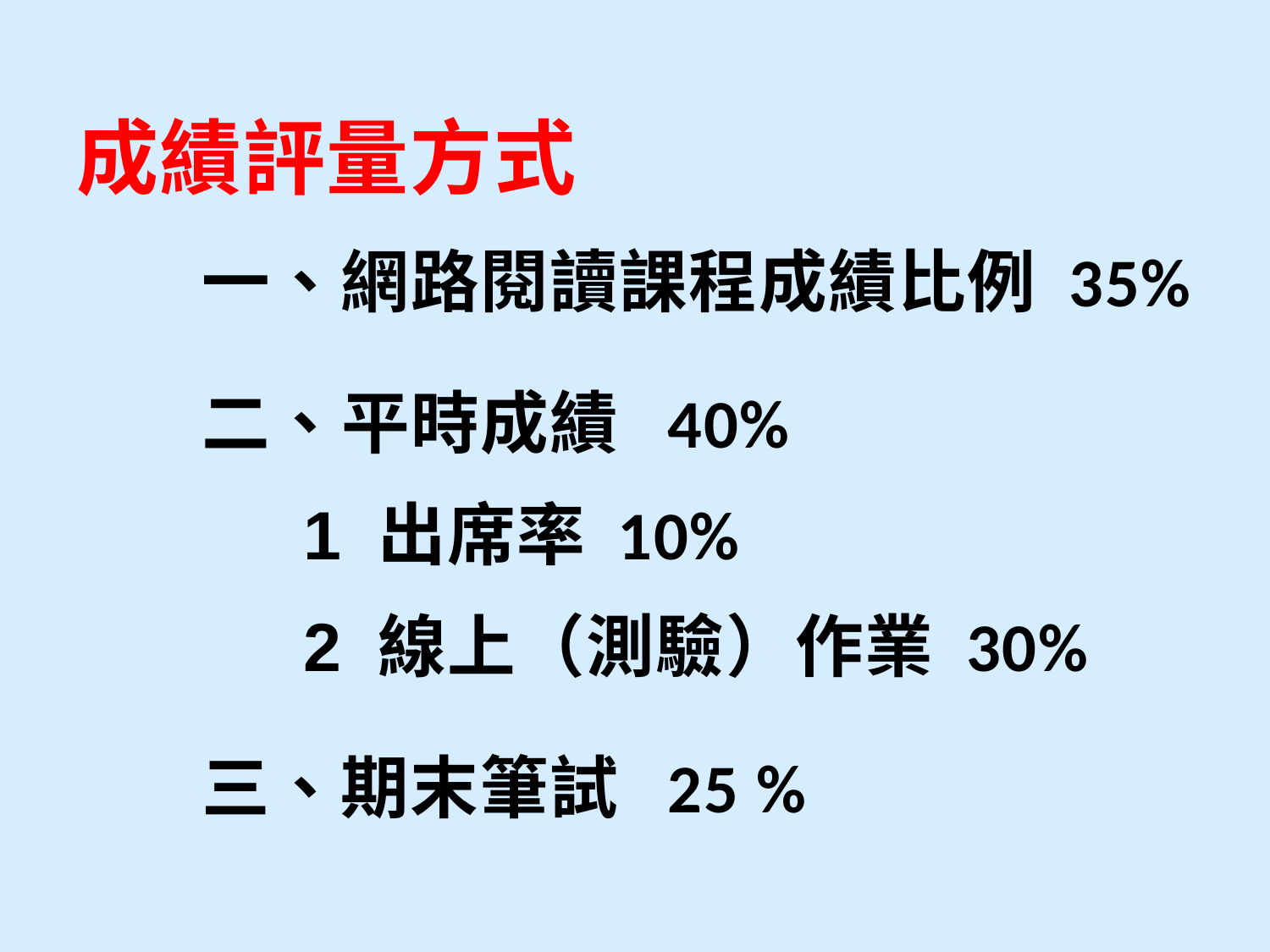

# 成績評量方式   一、網路閱讀課程成績比例 35%   二、平時成績  40% 1 出席率 10% 2 線上（測驗）作業 30%   三、期末筆試  25 %